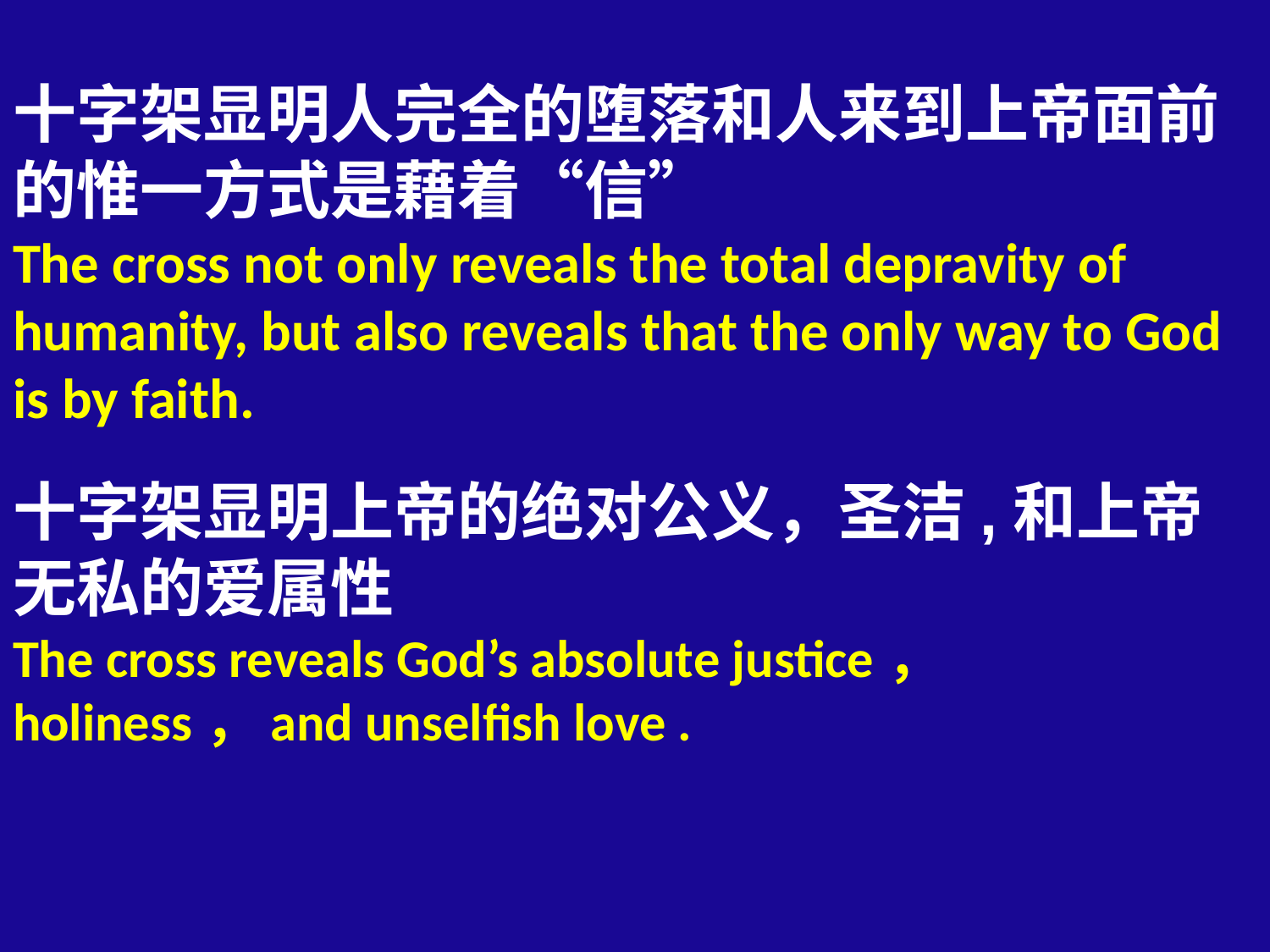

# 十字架显明人完全的堕落和人来到上帝面前的惟一方式是藉着“信” The cross not only reveals the total depravity of humanity, but also reveals that the only way to God is by faith. 十字架显明上帝的绝对公义，圣洁,和上帝无私的爱属性 The cross reveals God’s absolute justice， holiness，and unselfish love .